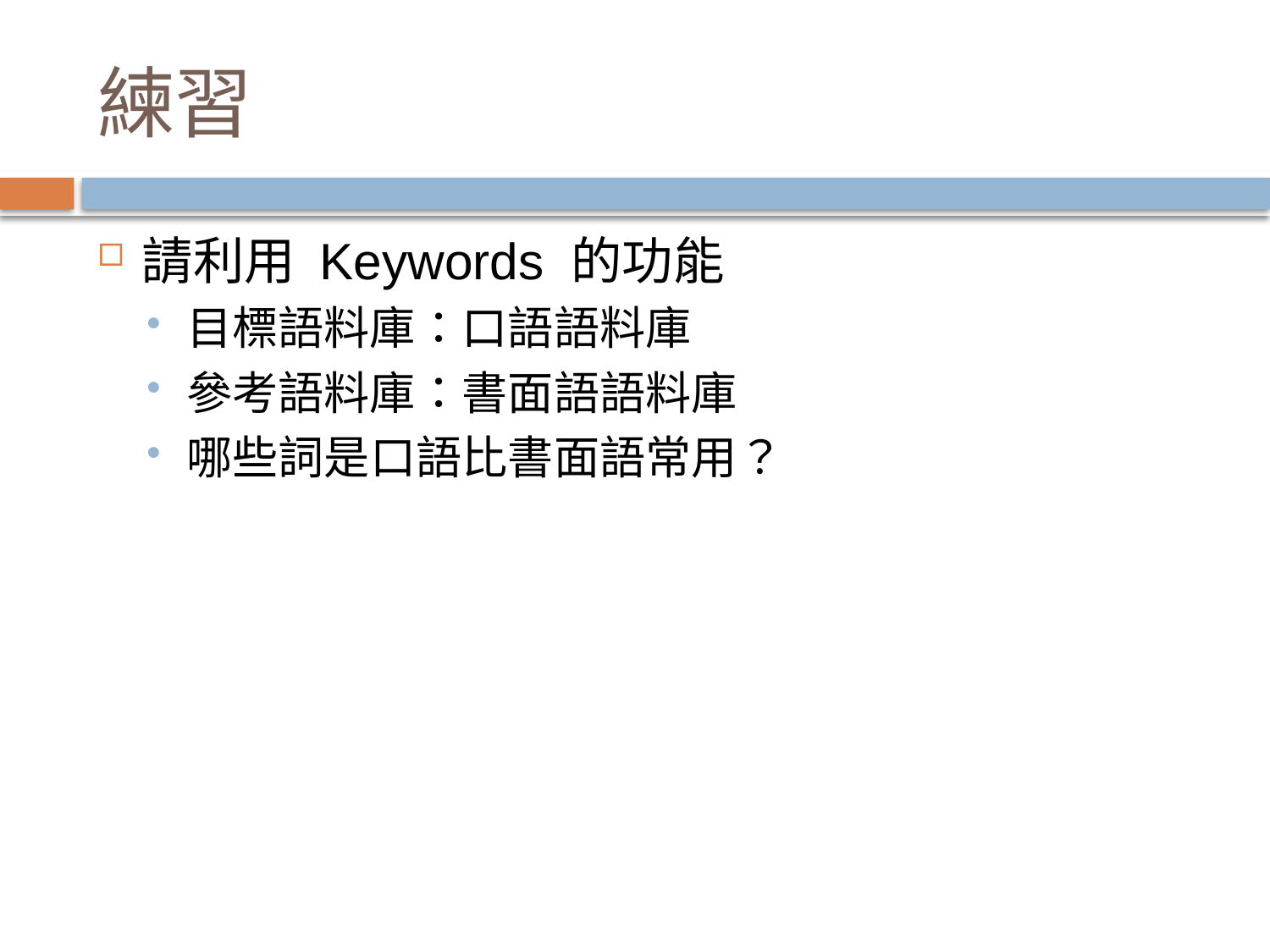

# 練習
請利用 Keywords 的功能
目標語料庫：口語語料庫
參考語料庫：書面語語料庫
哪些詞是口語比書面語常用？